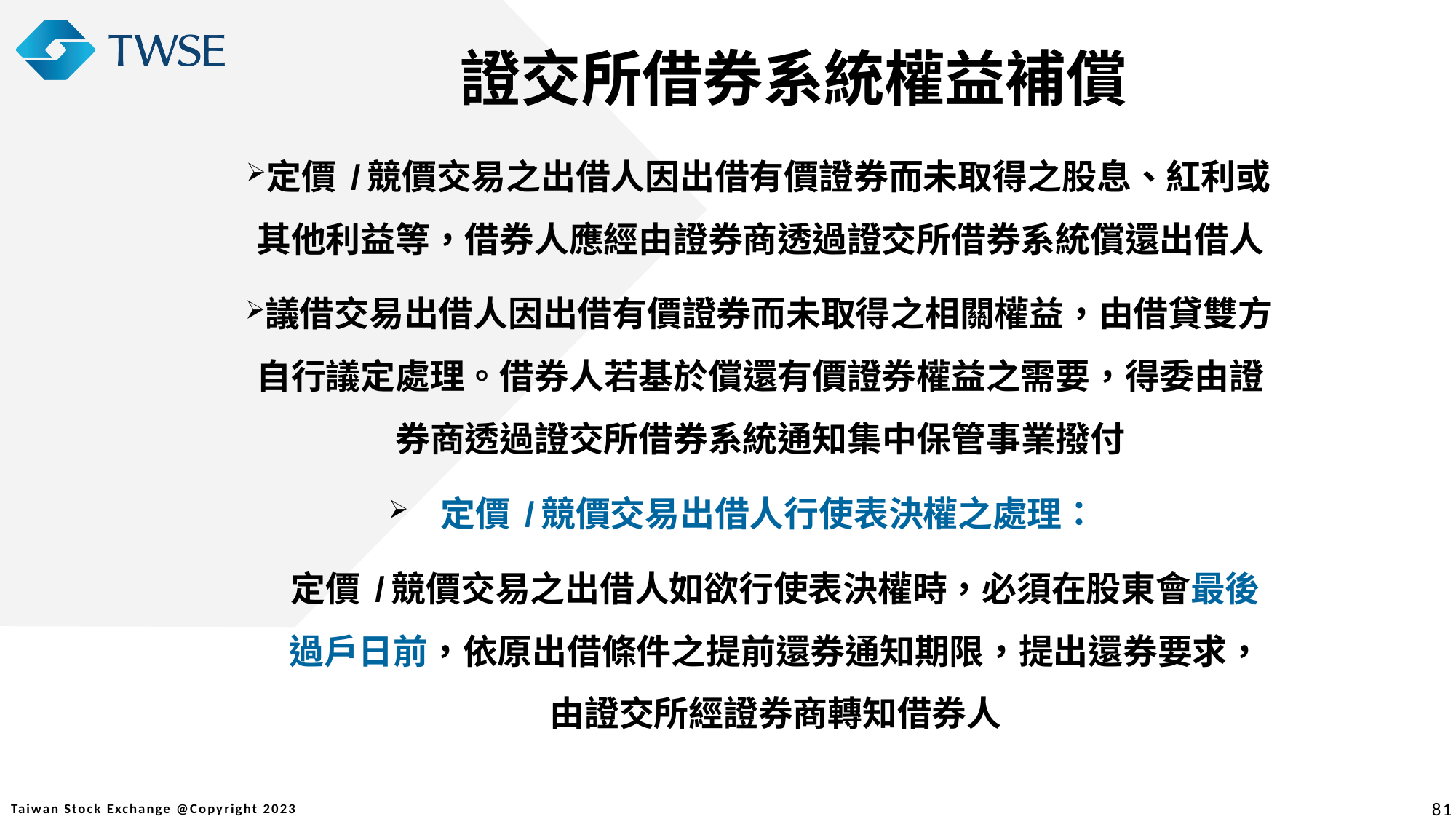

證交所借券系統權益補償
定價 /競價交易之出借人因出借有價證券而未取得之股息、紅利或其他利益等，借券人應經由證券商透過證交所借券系統償還出借人
議借交易出借人因出借有價證券而未取得之相關權益，由借貸雙方自行議定處理。借券人若基於償還有價證券權益之需要，得委由證券商透過證交所借券系統通知集中保管事業撥付
定價 /競價交易出借人行使表決權之處理：
   定價 /競價交易之出借人如欲行使表決權時，必須在股東會最後過戶日前，依原出借條件之提前還券通知期限，提出還券要求，由證交所經證券商轉知借券人

81